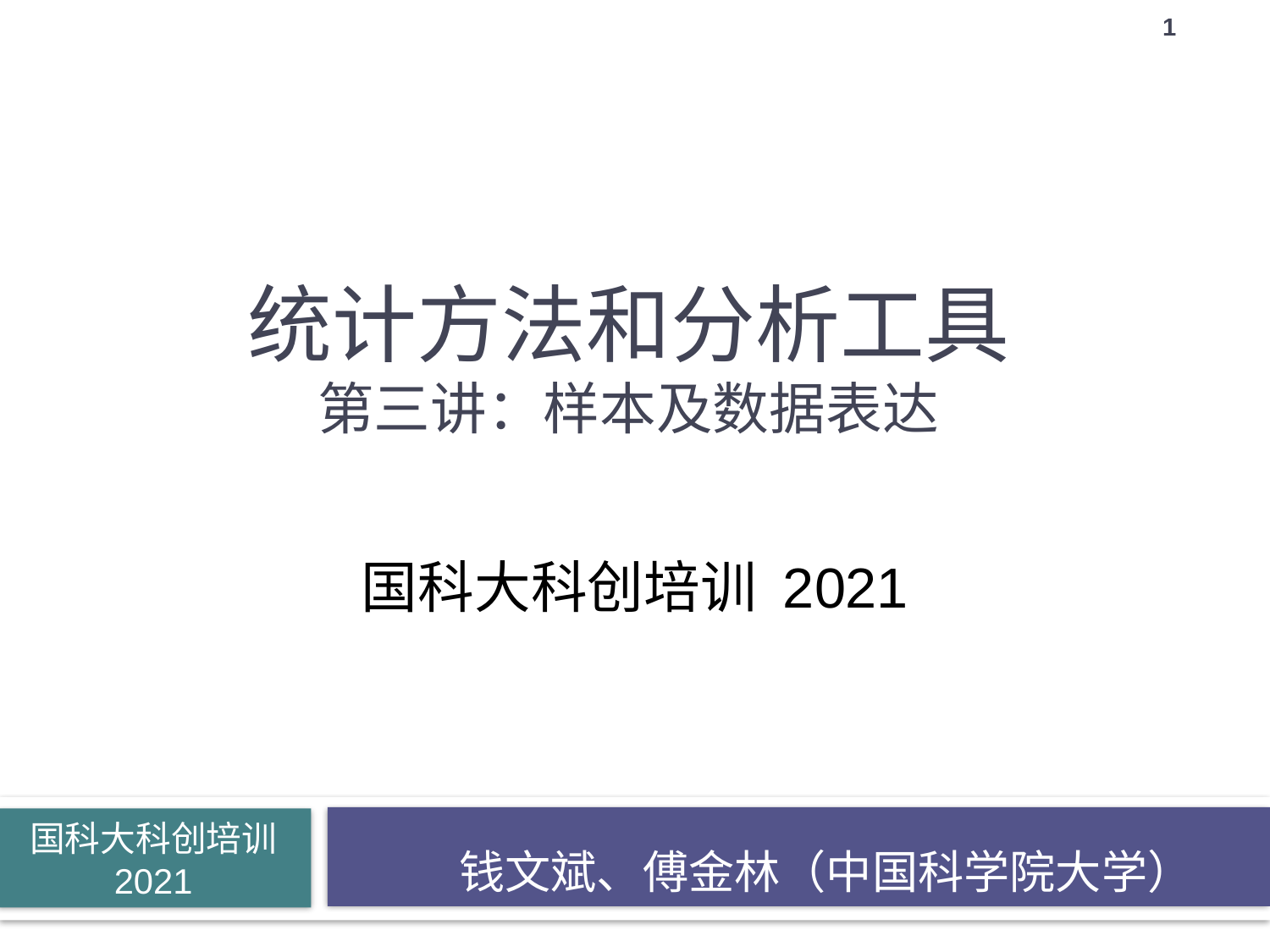

1
# 统计方法和分析工具 第三讲：样本及数据表达
国科大科创培训 2021
国科大科创培训 2021
钱文斌、傅金林（中国科学院大学）